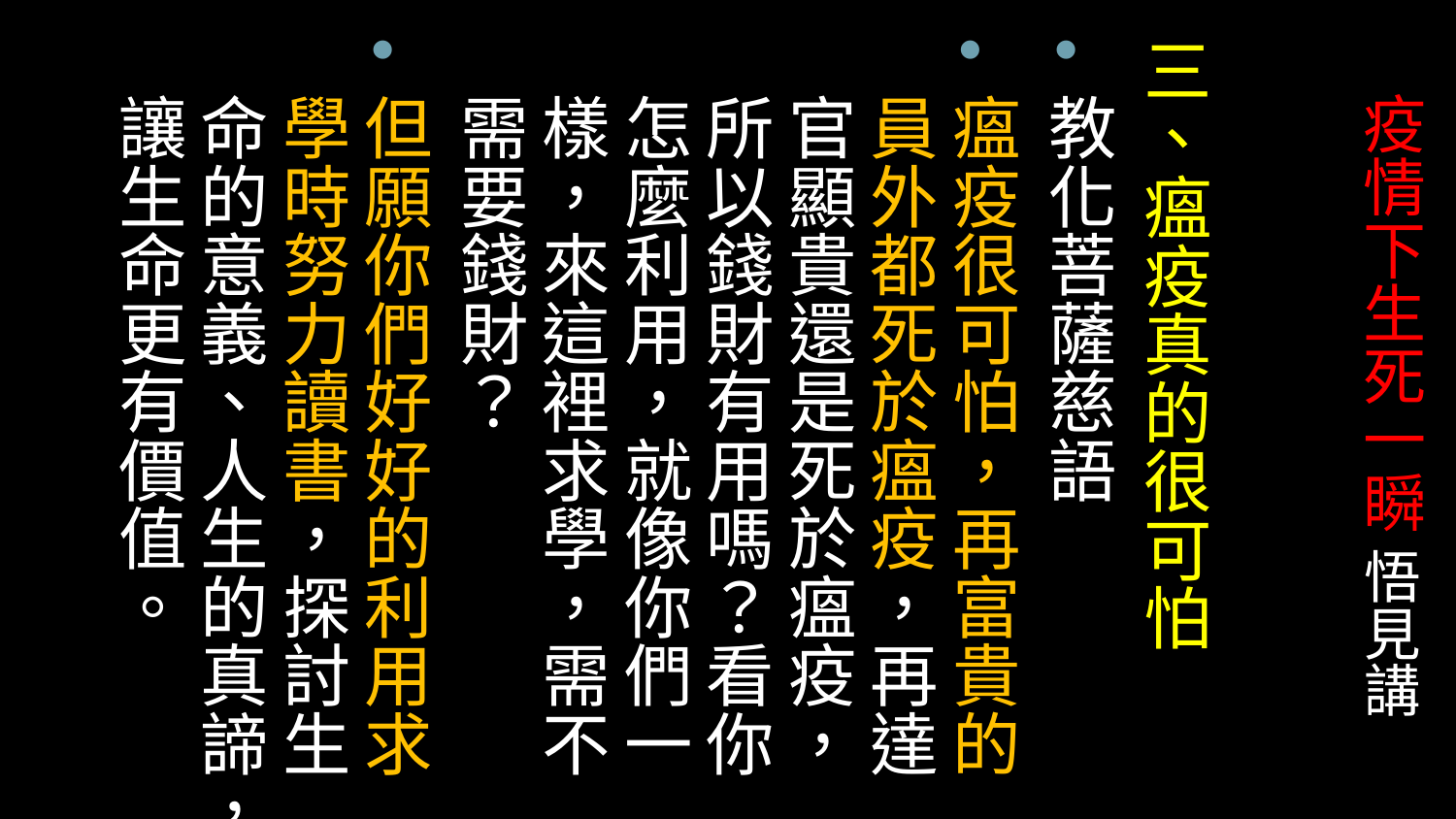

三、瘟疫真的很可怕
教化菩薩慈語
瘟疫很可怕，再富貴的員外都死於瘟疫，再達官顯貴還是死於瘟疫，所以錢財有用嗎？看你怎麼利用，就像你們一樣，來這裡求學，需不需要錢財？
但願你們好好的利用求學時努力讀書，探討生命的意義、人生的真諦，讓生命更有價值。

# 疫情下生死一瞬 悟見講